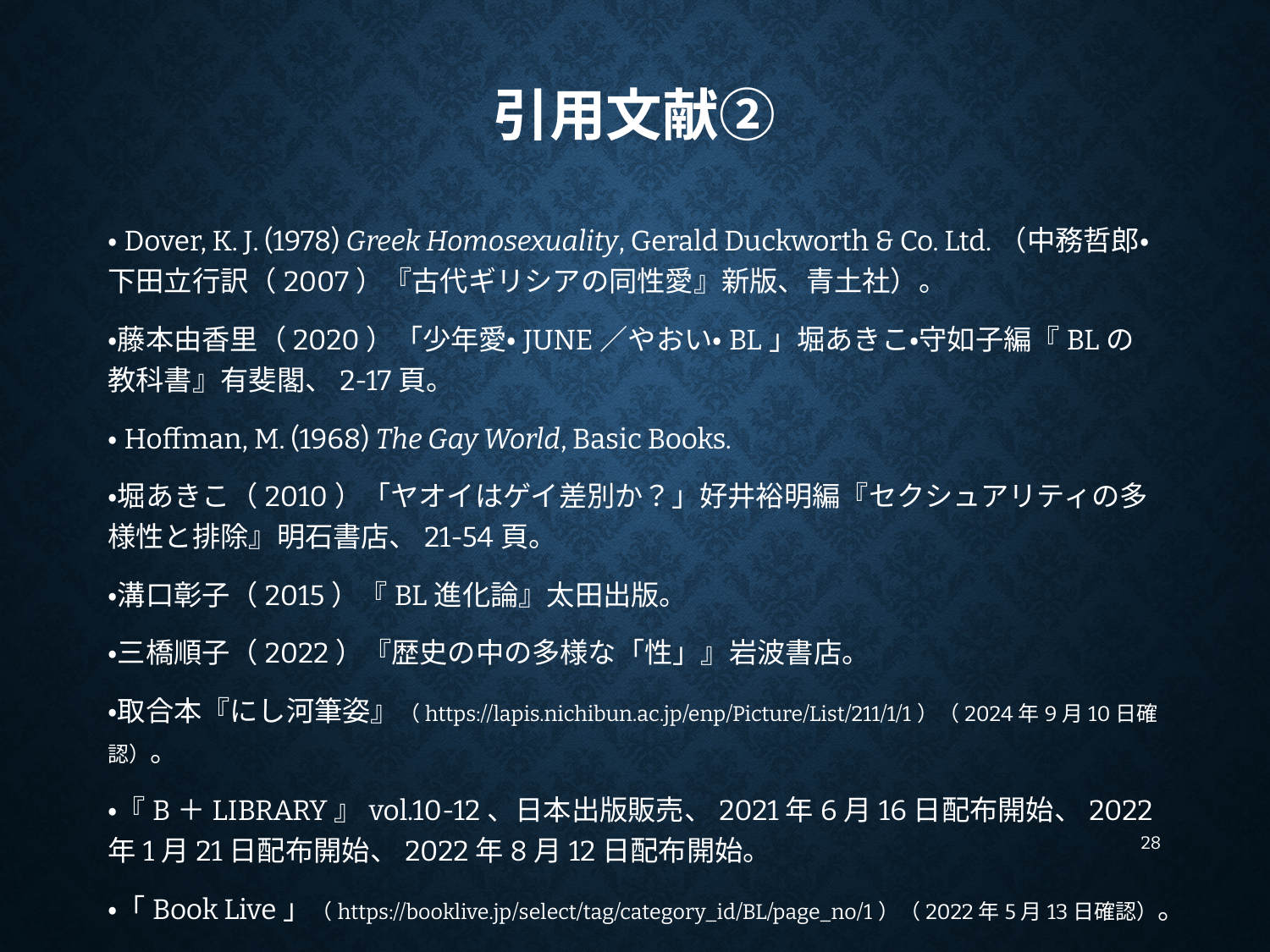

# 引用文献②
・Dover, K. J. (1978) Greek Homosexuality, Gerald Duckworth & Co. Ltd.（中務哲郎・下田立行訳（2007）『古代ギリシアの同性愛』新版、青土社）。
・藤本由香里（2020）「少年愛・JUNE／やおい・BL」堀あきこ・守如子編『BLの教科書』有斐閣、2‐17頁。
・Hoffman, M. (1968) The Gay World, Basic Books.
・堀あきこ（2010）「ヤオイはゲイ差別か？」好井裕明編『セクシュアリティの多様性と排除』明石書店、21‐54頁。
・溝口彰子（2015）『BL進化論』太田出版。
・三橋順子（2022）『歴史の中の多様な「性」』岩波書店。
・取合本『にし河筆姿』（https://lapis.nichibun.ac.jp/enp/Picture/List/211/1/1）（2024年9月10日確認）。
・『B＋LIBRARY』vol.10-12、日本出版販売、2021年6月16日配布開始、2022年1月21日配布開始、2022年8月12日配布開始。
・「Book Live」（https://booklive.jp/select/tag/category_id/BL/page_no/1）（2022年5月13日確認）。
28